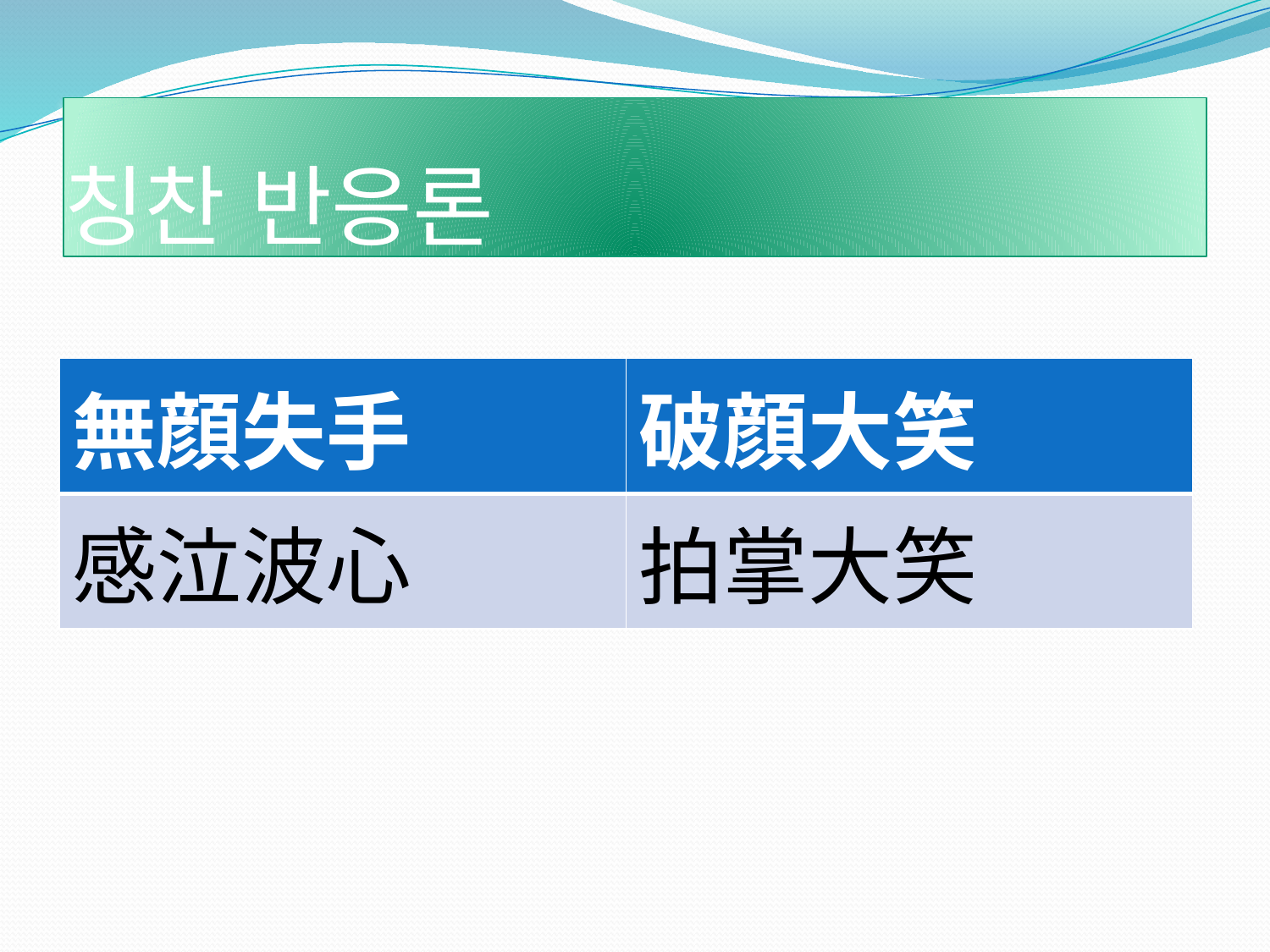

# 칭찬 반응론
| 無顔失手 | 破顔大笑 |
| --- | --- |
| 感泣波心 | 拍掌大笑 |